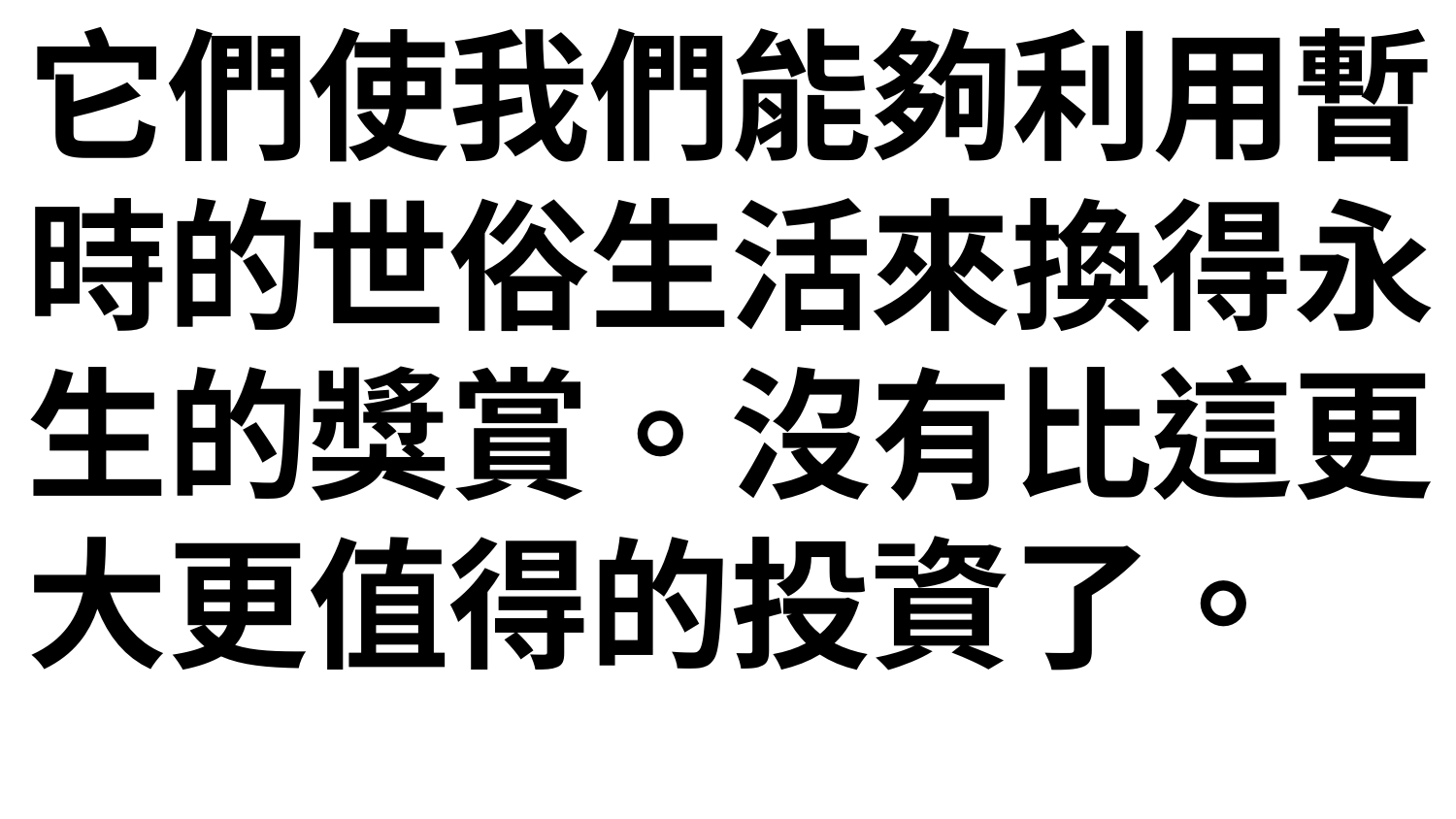

它們使我們能夠利用暫時的世俗生活來換得永生的獎賞。沒有比這更大更值得的投資了。